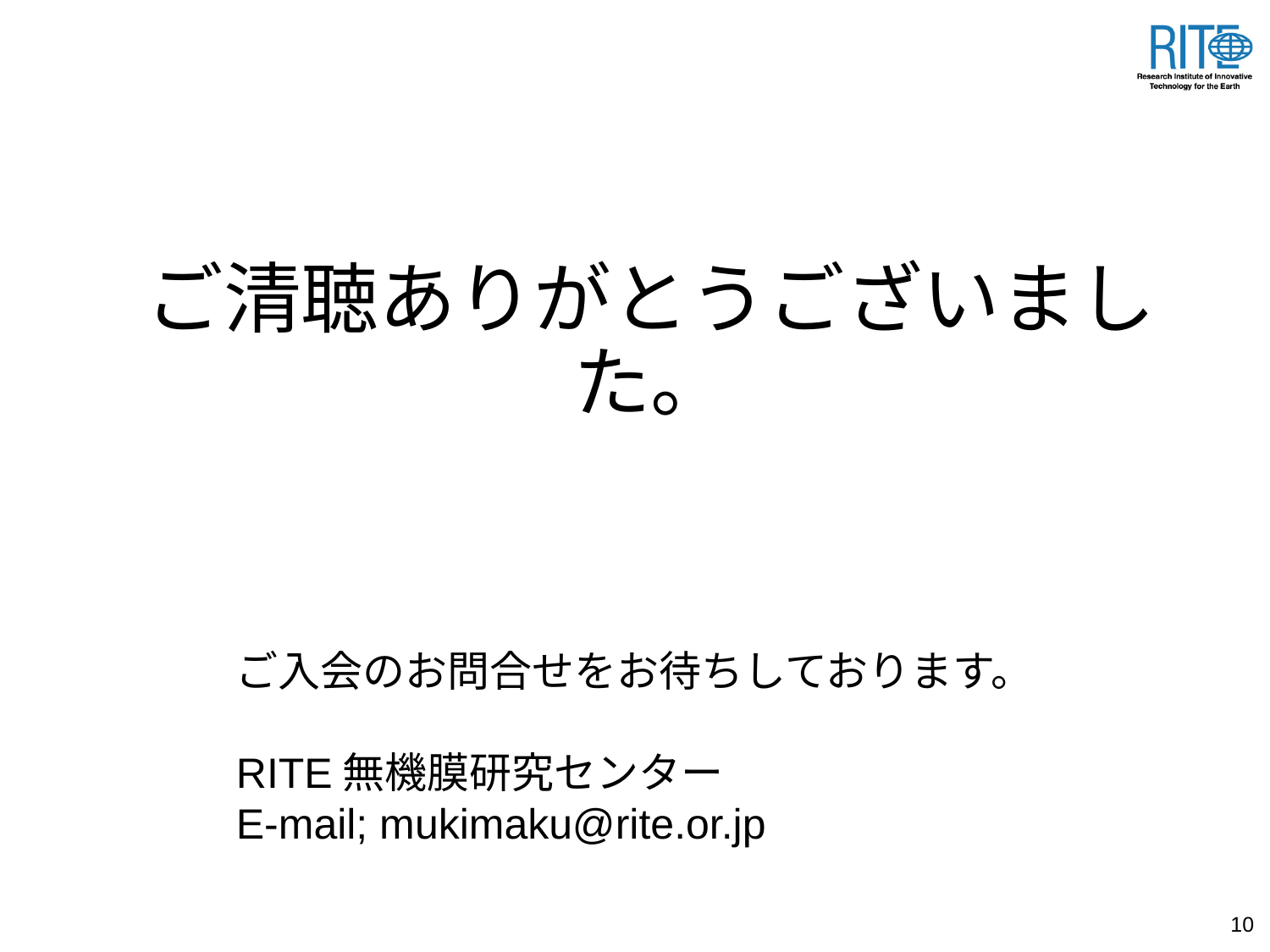

# ご清聴ありがとうございました。
ご入会のお問合せをお待ちしております。

RITE無機膜研究センター
E-mail; mukimaku@rite.or.jp
10